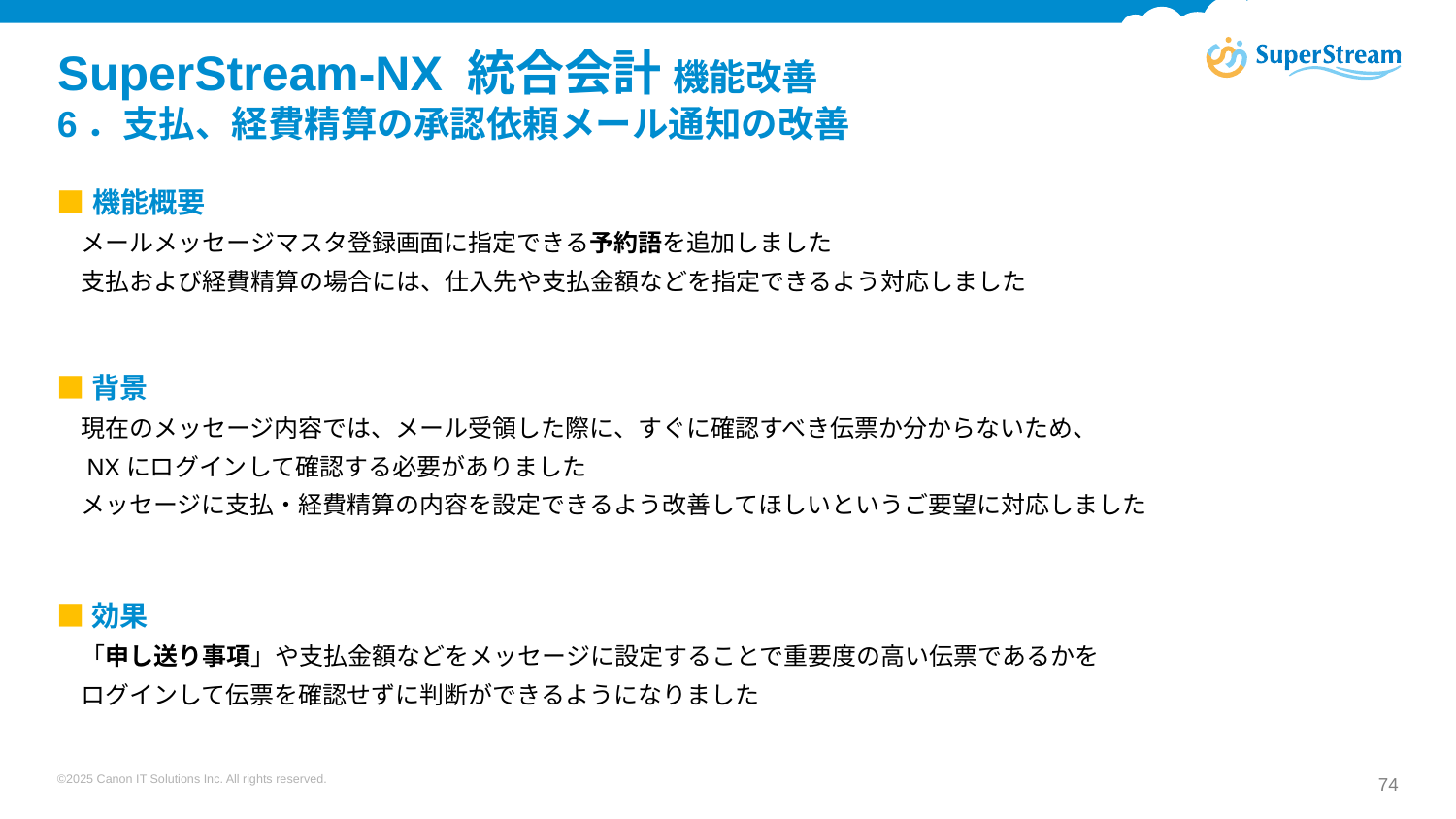

# SuperStream-NX 統合会計 機能改善　 6．支払、経費精算の承認依頼メール通知の改善
■機能概要
　メールメッセージマスタ登録画面に指定できる予約語を追加しました
　支払および経費精算の場合には、仕入先や支払金額などを指定できるよう対応しました
■背景
　現在のメッセージ内容では、メール受領した際に、すぐに確認すべき伝票か分からないため、
　NXにログインして確認する必要がありました
　メッセージに支払・経費精算の内容を設定できるよう改善してほしいというご要望に対応しました
■効果
　「申し送り事項」や支払金額などをメッセージに設定することで重要度の高い伝票であるかを
　ログインして伝票を確認せずに判断ができるようになりました
©2025 Canon IT Solutions Inc. All rights reserved.
74